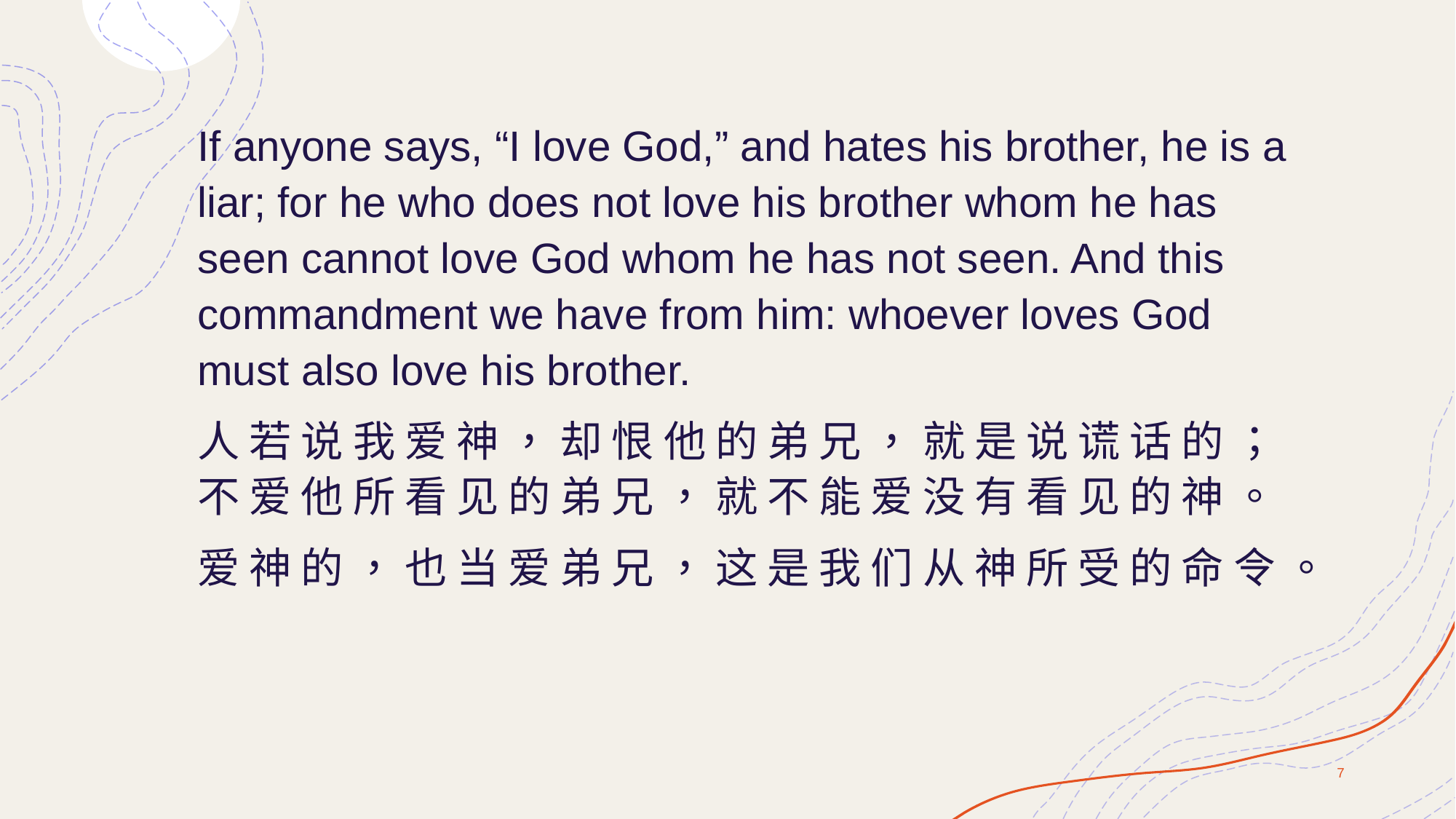

If anyone says, “I love God,” and hates his brother, he is a liar; for he who does not love his brother whom he has seen cannot love God whom he has not seen. And this commandment we have from him: whoever loves God must also love his brother.
人 若 说 我 爱 神 ， 却 恨 他 的 弟 兄 ， 就 是 说 谎 话 的 ； 不 爱 他 所 看 见 的 弟 兄 ， 就 不 能 爱 没 有 看 见 的 神 。
爱 神 的 ， 也 当 爱 弟 兄 ， 这 是 我 们 从 神 所 受 的 命 令 。
7